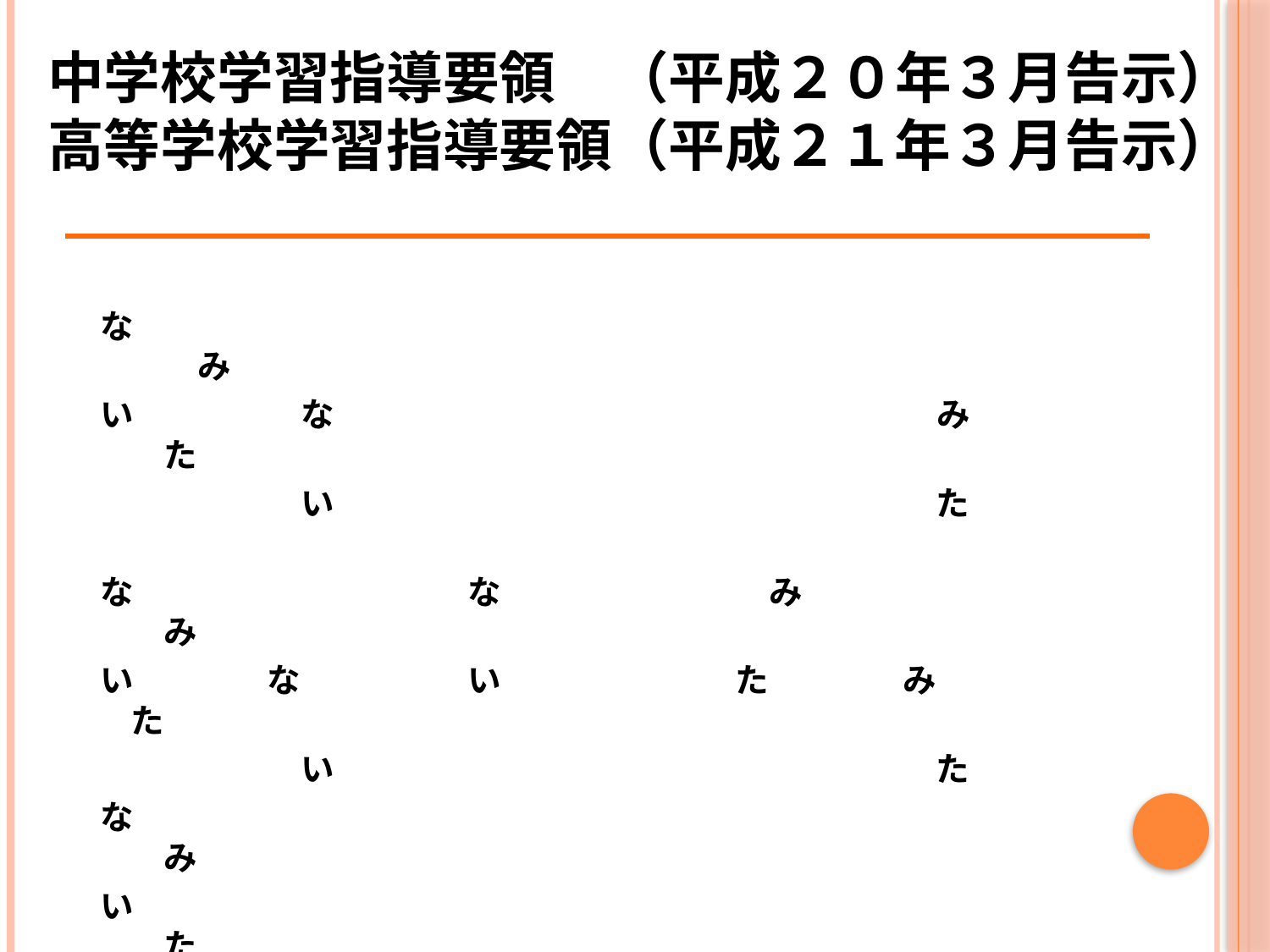

中学校学習指導要領　（平成２０年３月告示）
高等学校学習指導要領（平成２１年３月告示）
な　　　　　　　　　　　　　　　　　　　　　　　　　　　　　　　み
い　　　　　な　　　　　　　　　　　　　　　　　　み　　　　　た
　　　　　　い　　　　　　　　　　　　　　　　　　た
な　　　　　　　　　　な　　　　　　　　み　　　　　　　　　　み
い　　　　な　　　　　い　　　　　　　た　　　　み　　　　　た
　　　　　　い　　　　　　　　　　　　　　　　　　た
な　　　　　　　　　　　　　　　　　　　　　　　　　　　　　　み
い　　　　　　　　　　　　　　　　　　　　　　　　　　　　　　た